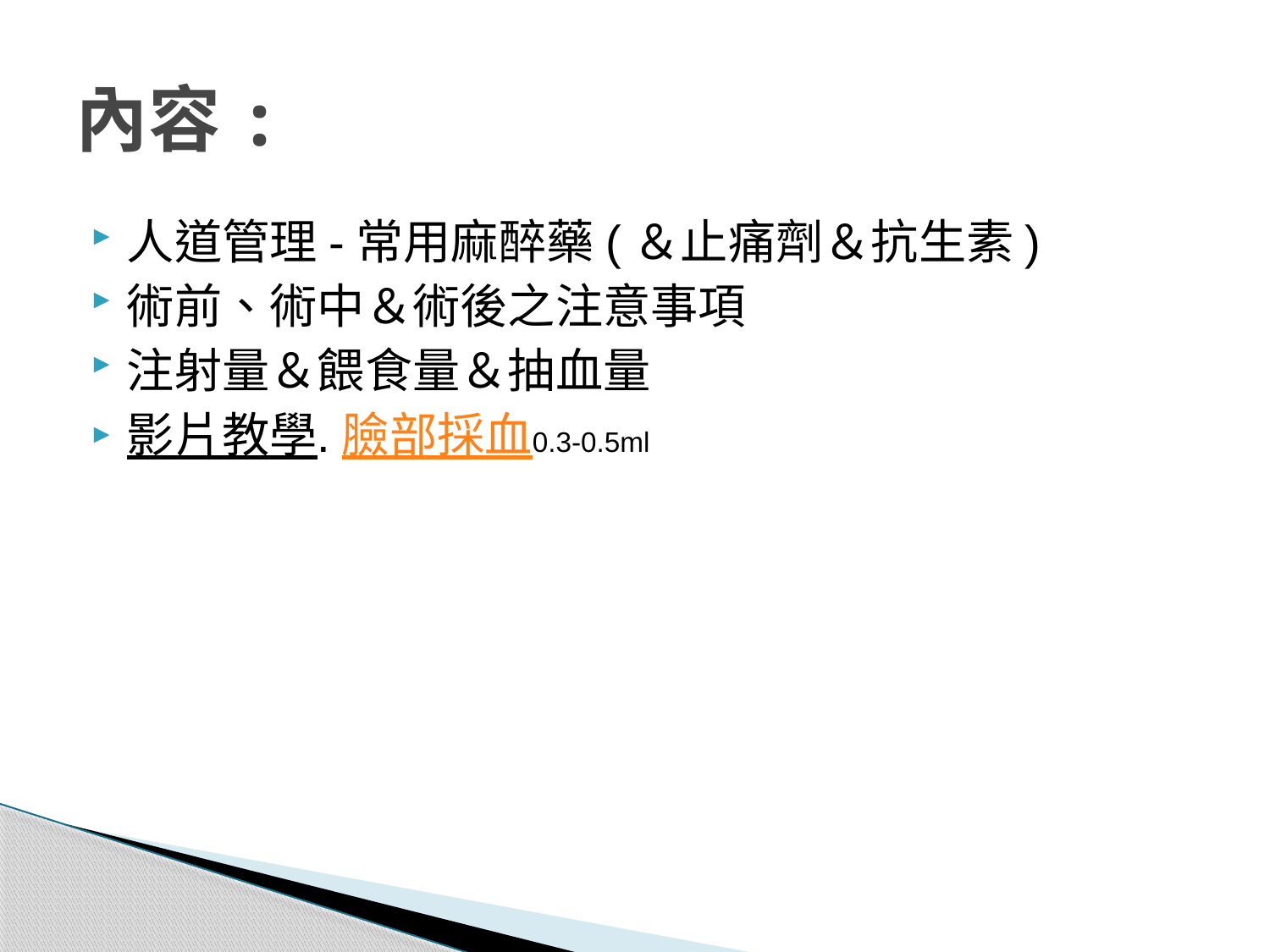

# 內容:
人道管理-常用麻醉藥(＆止痛劑＆抗生素)
術前、術中＆術後之注意事項
注射量＆餵食量＆抽血量
影片教學.臉部採血0.3-0.5ml